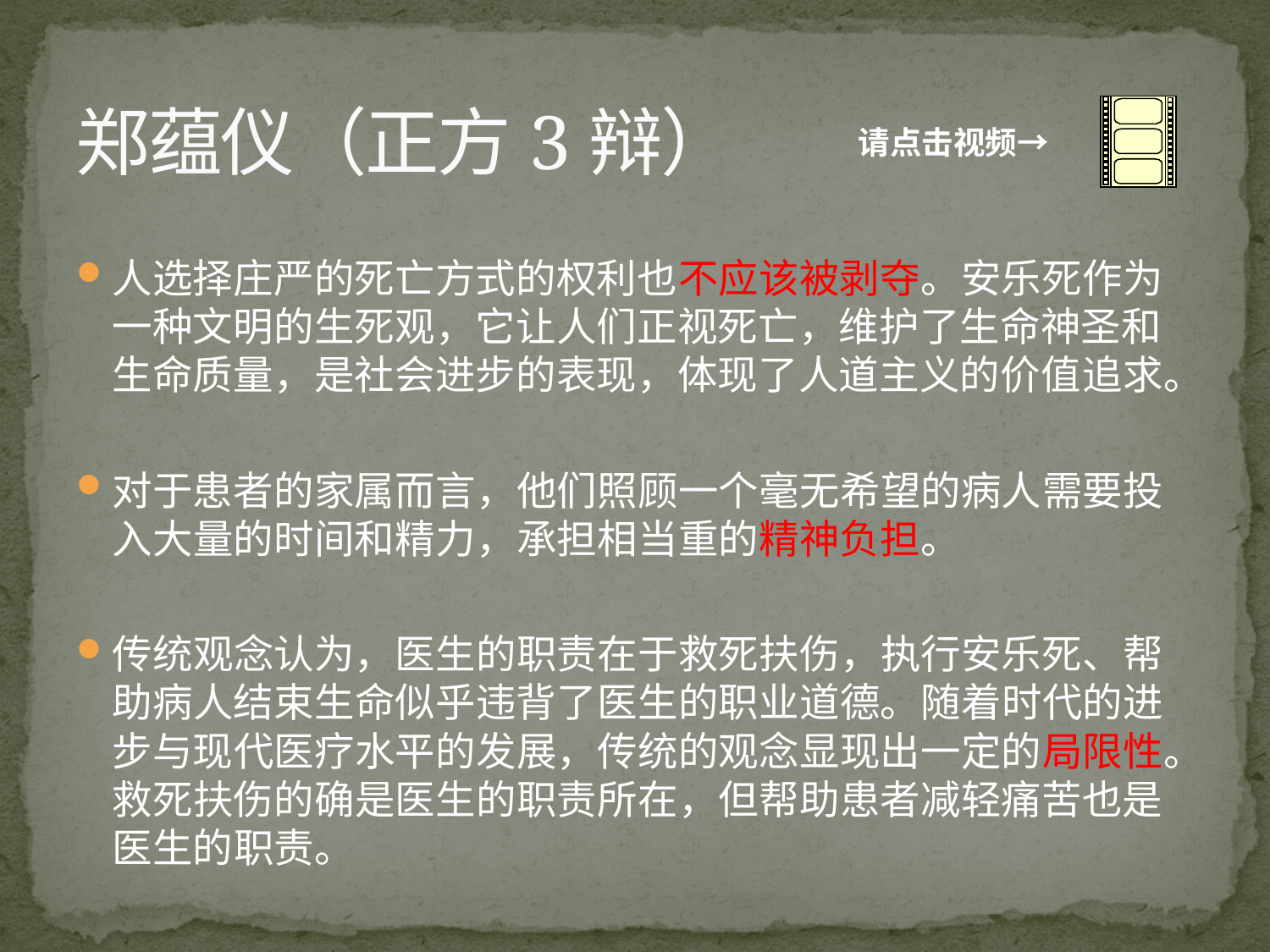

# 郑蕴仪（正方3辩）

请点击视频→
人选择庄严的死亡方式的权利也不应该被剥夺。安乐死作为一种文明的生死观，它让人们正视死亡，维护了生命神圣和生命质量，是社会进步的表现，体现了人道主义的价值追求。

对于患者的家属而言，他们照顾一个毫无希望的病人需要投入大量的时间和精力，承担相当重的精神负担。

传统观念认为，医生的职责在于救死扶伤，执行安乐死、帮助病人结束生命似乎违背了医生的职业道德。随着时代的进步与现代医疗水平的发展，传统的观念显现出一定的局限性。救死扶伤的确是医生的职责所在，但帮助患者减轻痛苦也是医生的职责。